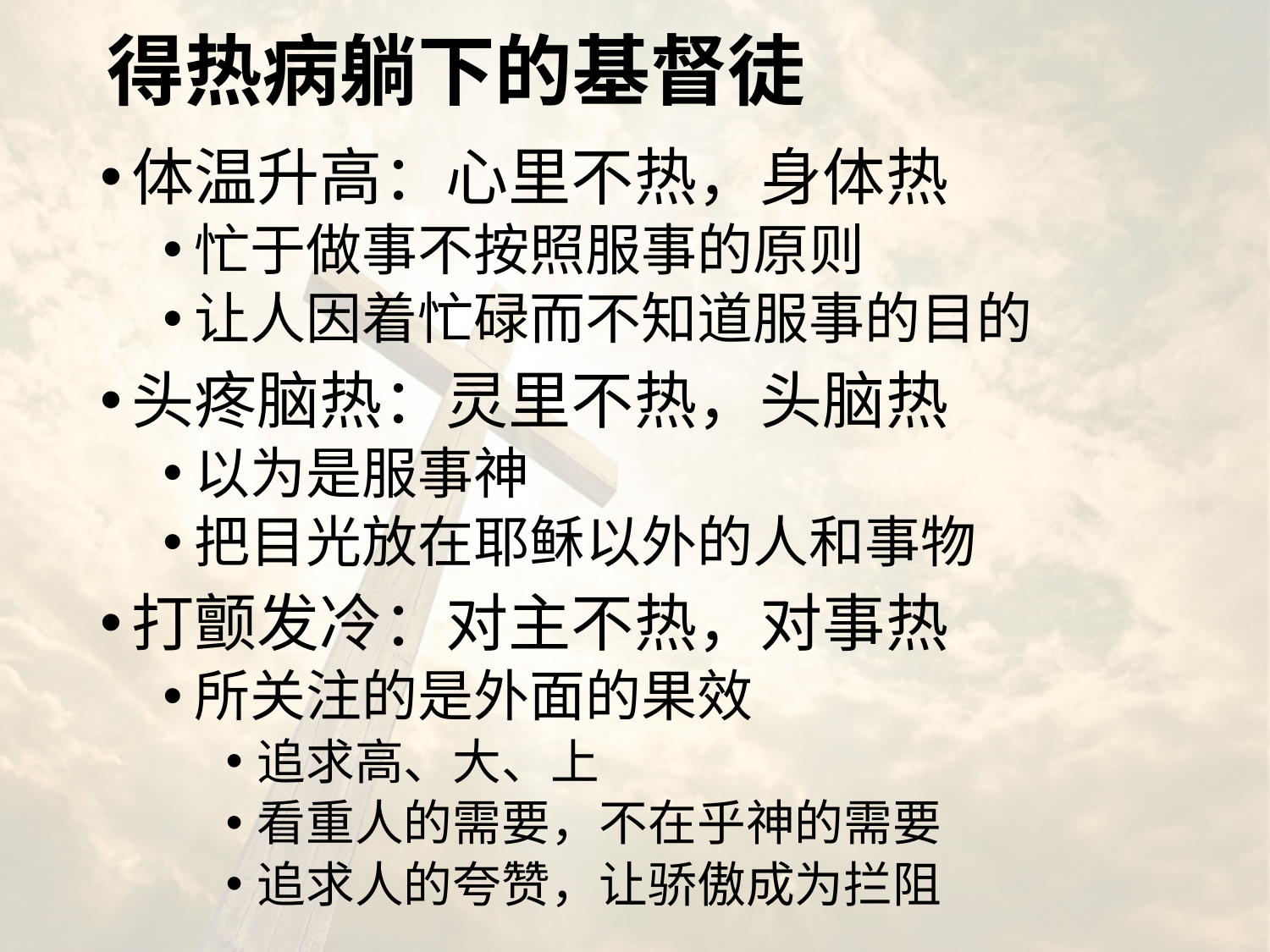

# 得热病躺下的基督徒
体温升高：心里不热，身体热
忙于做事不按照服事的原则
让人因着忙碌而不知道服事的目的
头疼脑热：灵里不热，头脑热
以为是服事神
把目光放在耶稣以外的人和事物
打颤发冷：对主不热，对事热
所关注的是外面的果效
追求高、大、上
看重人的需要，不在乎神的需要
追求人的夸赞，让骄傲成为拦阻